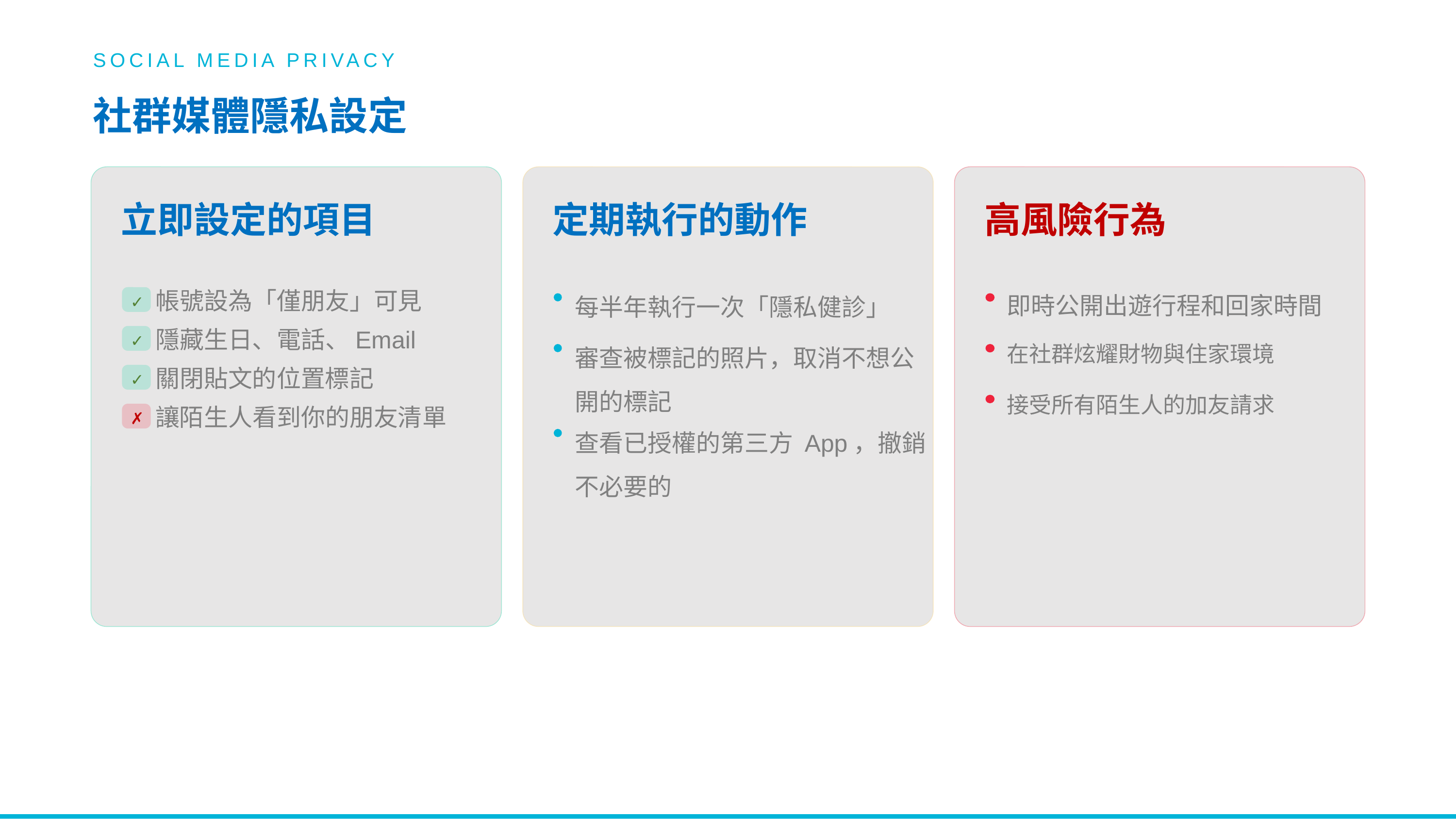

SOCIAL MEDIA PRIVACY
社群媒體隱私設定

立即設定的項目
定期執行的動作
高風險行為
即時公開出遊行程和回家時間
每半年執行一次「隱私健診」
帳號設為「僅朋友」可見
✓

隱藏生日、電話、Email
✓

在社群炫耀財物與住家環境
審查被標記的照片，取消不想公開的標記

關閉貼文的位置標記
✓

接受所有陌生人的加友請求

讓陌生人看到你的朋友清單
✗

查看已授權的第三方 App，撤銷不必要的